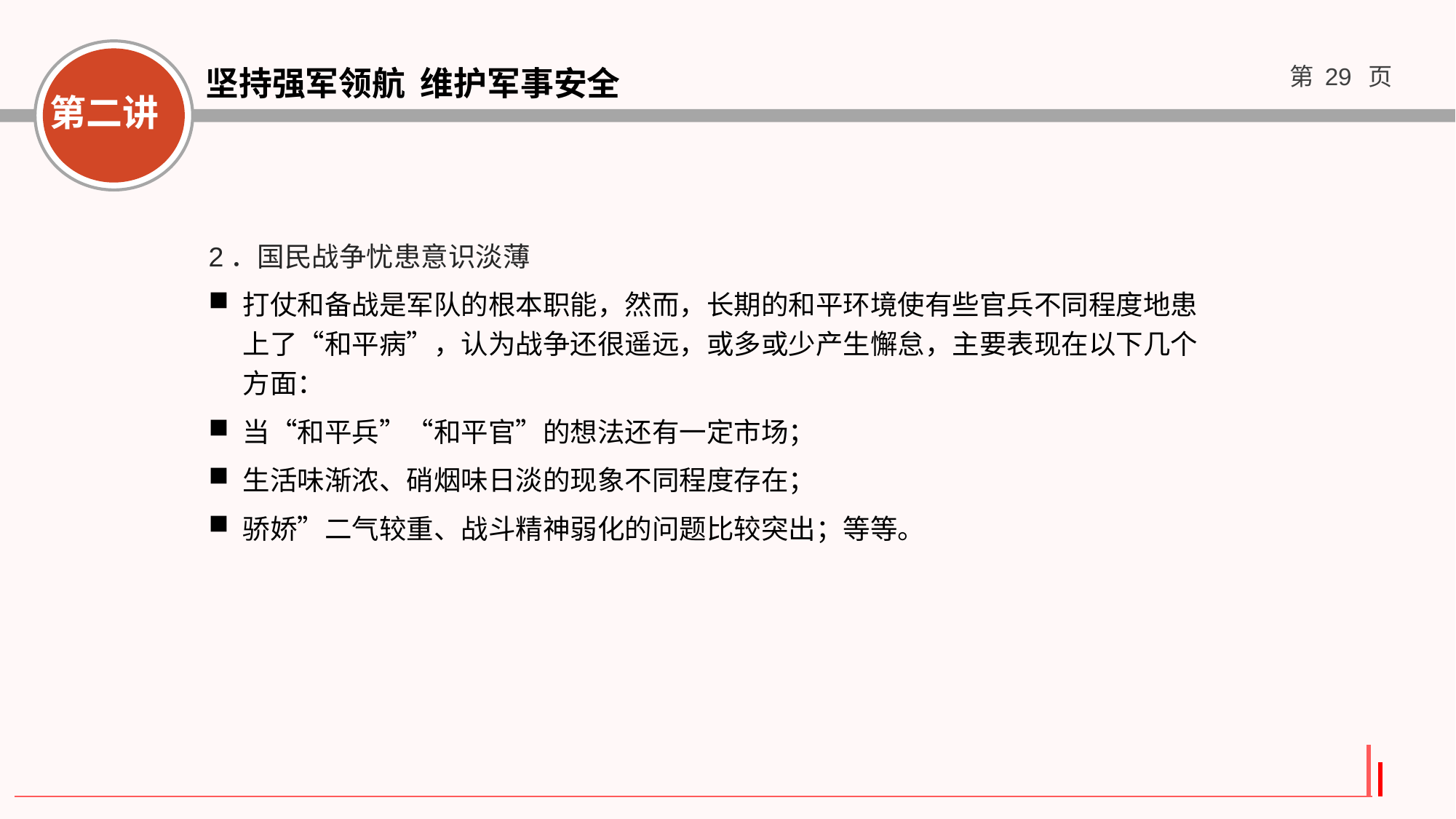

2．国民战争忧患意识淡薄
打仗和备战是军队的根本职能，然而，长期的和平环境使有些官兵不同程度地患上了“和平病”，认为战争还很遥远，或多或少产生懈怠，主要表现在以下几个方面：
当“和平兵”“和平官”的想法还有一定市场；
生活味渐浓、硝烟味日淡的现象不同程度存在；
骄娇”二气较重、战斗精神弱化的问题比较突出；等等。